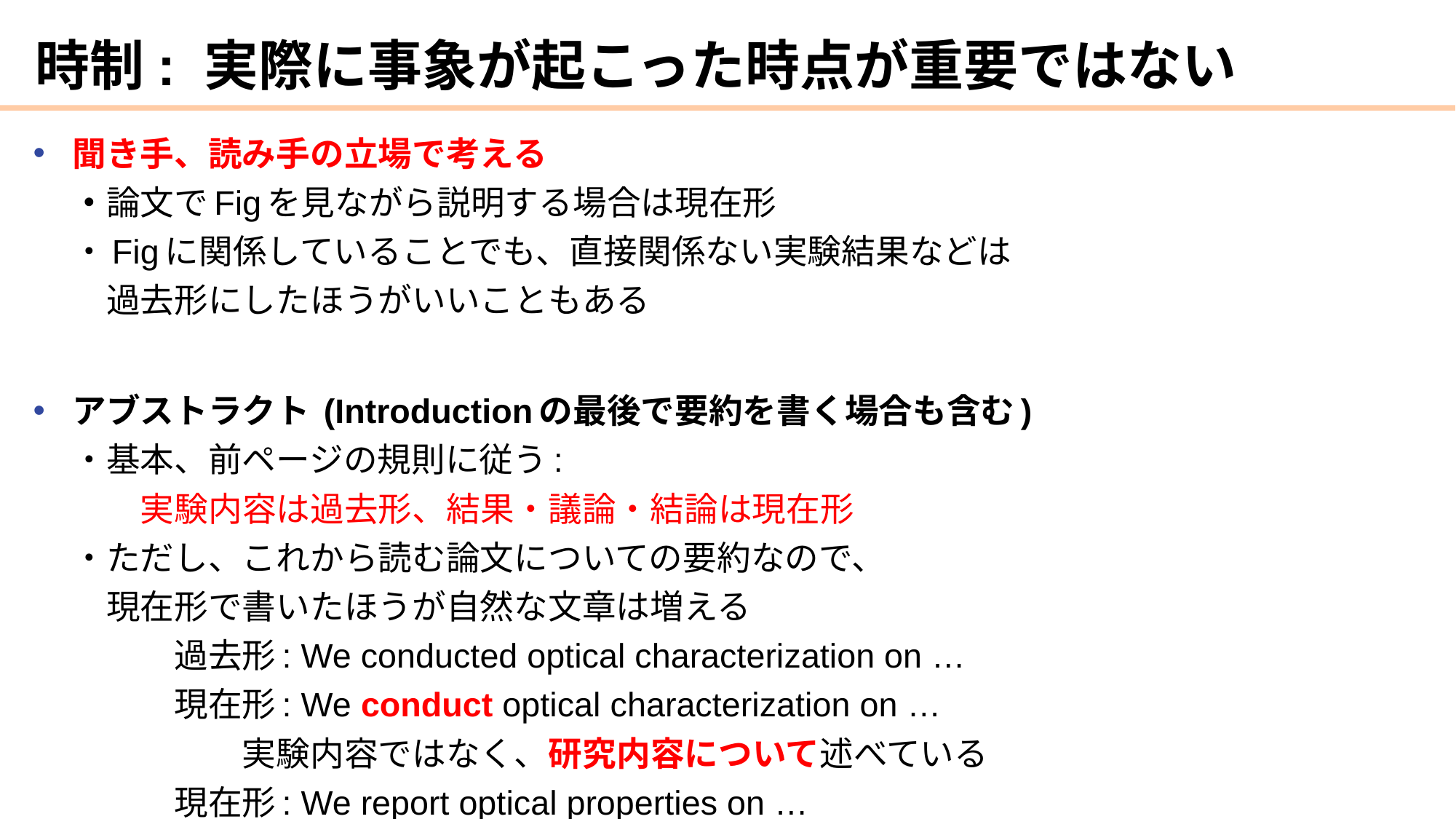

# 時制: 実際に事象が起こった時点が重要ではない
聞き手、読み手の立場で考える
・論文でFigを見ながら説明する場合は現在形
・Figに関係していることでも、直接関係ない実験結果などは
　過去形にしたほうがいいこともある

アブストラクト (Introductionの最後で要約を書く場合も含む)
・基本、前ページの規則に従う:
　　実験内容は過去形、結果・議論・結論は現在形
・ただし、これから読む論文についての要約なので、
　現在形で書いたほうが自然な文章は増える
　　　過去形: We conducted optical characterization on …
　　　現在形: We conduct optical characterization on …
　　　　　実験内容ではなく、研究内容について述べている
　　　現在形: We report optical properties on …